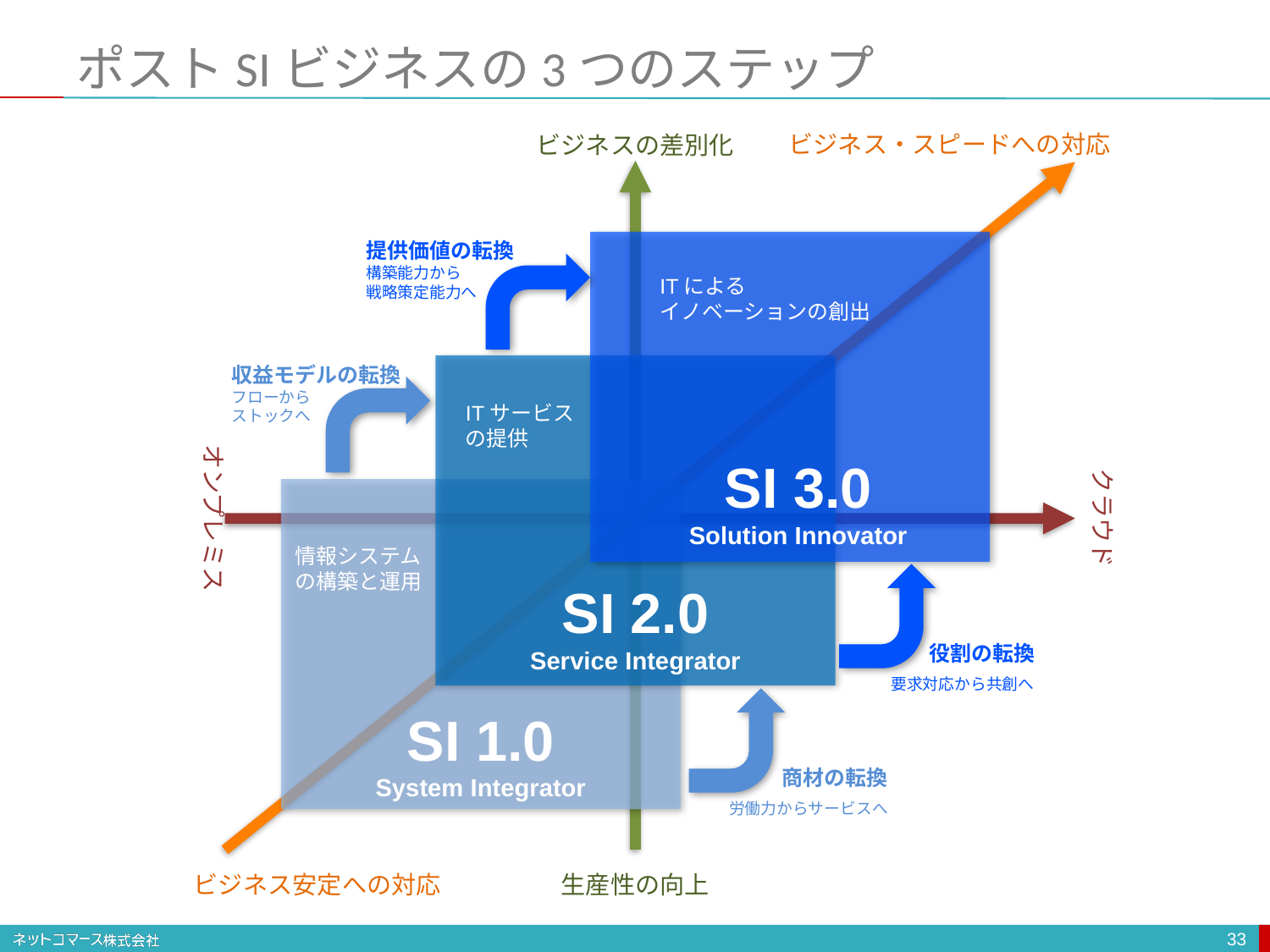

# ポストSIビジネスの3つのステップ
ビジネス・スピードへの対応
ビジネスの差別化
提供価値の転換
構築能力から
戦略策定能力へ

ITによる
イノベーションの創出

収益モデルの転換
フローから
ストックへ

ITサービス
の提供
オンプレミス
SI 3.0
Solution Innovator
クラウド

情報システム
の構築と運用

SI 2.0
Service Integrator
役割の転換
要求対応から共創へ

SI 1.0
System Integrator
商材の転換
労働力からサービスへ
ビジネス安定への対応
生産性の向上
33